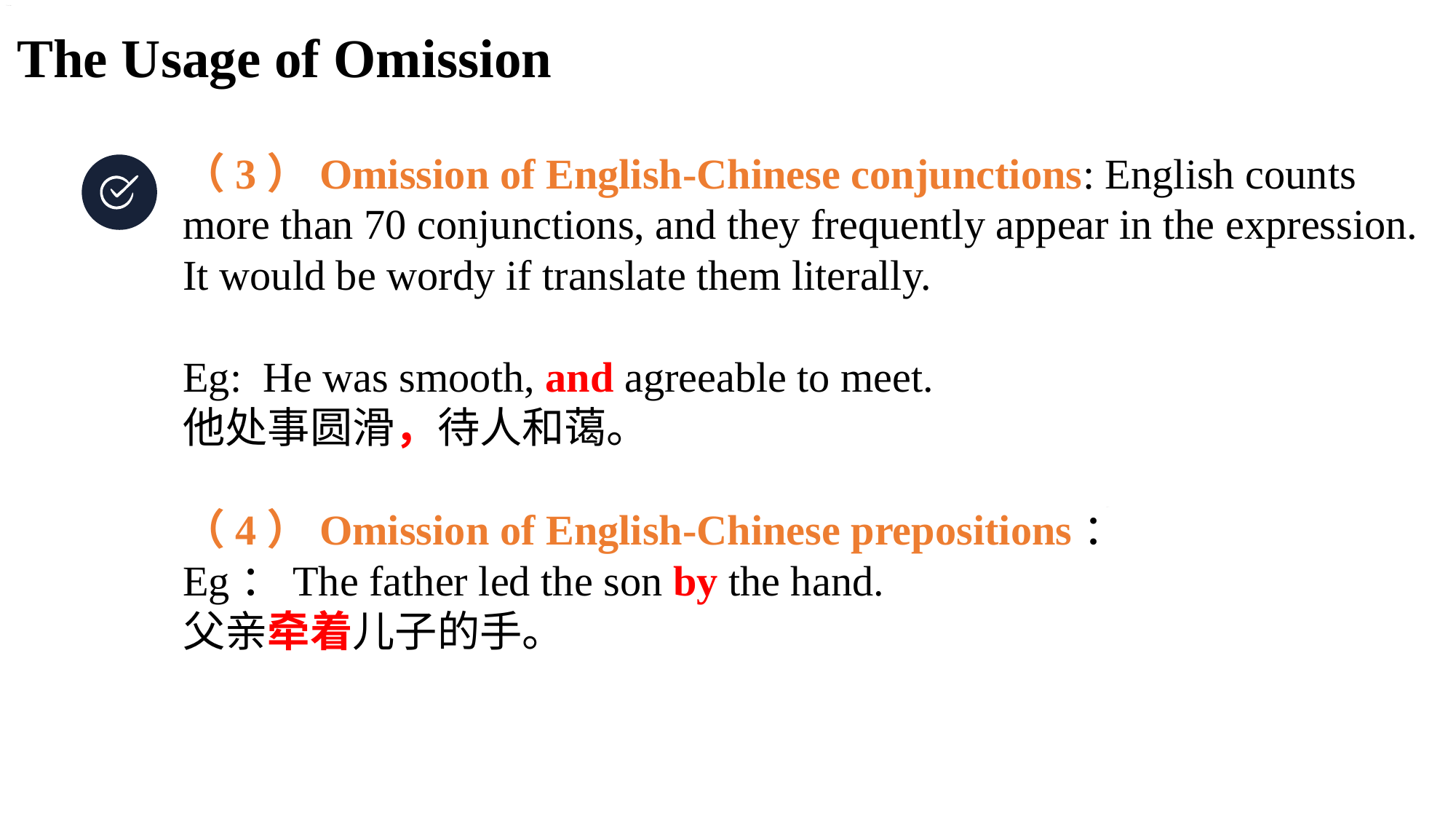

The Usage of Omission
（3）Omission of English-Chinese conjunctions: English counts more than 70 conjunctions, and they frequently appear in the expression. It would be wordy if translate them literally.

Eg:  He was smooth, and agreeable to meet.
他处事圆滑，待人和蔼。

（4）Omission of English-Chinese prepositions：
Eg：The father led the son by the hand.
父亲牵着儿子的手。

单击此处添加本章节的简要内容。本模板精心设计，模板所有素材均可自由编辑替换移动。